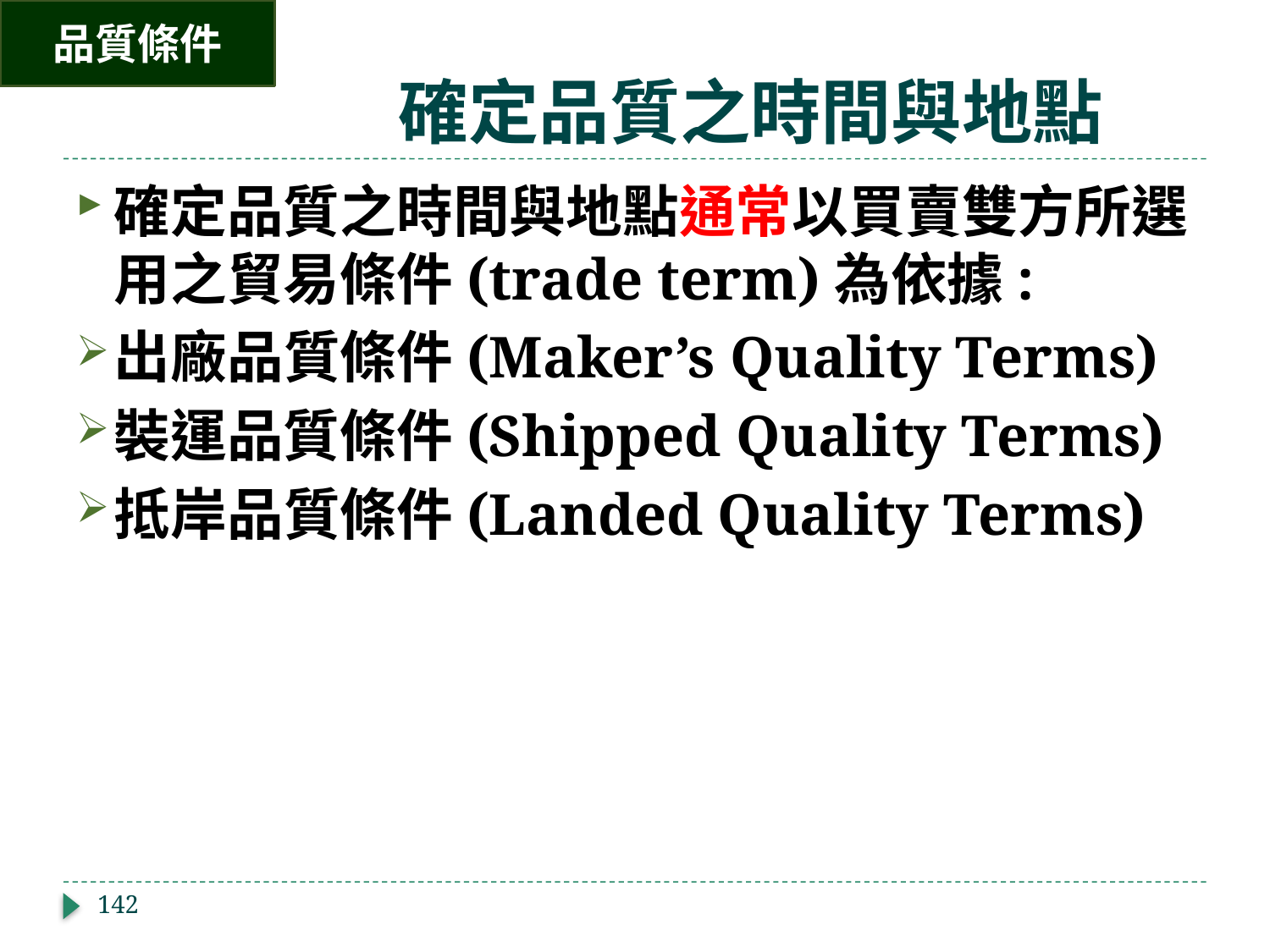

品質條件
# 確定品質之時間與地點
確定品質之時間與地點通常以買賣雙方所選用之貿易條件(trade term)為依據:
出廠品質條件(Maker’s Quality Terms)
裝運品質條件(Shipped Quality Terms)
抵岸品質條件(Landed Quality Terms)
142